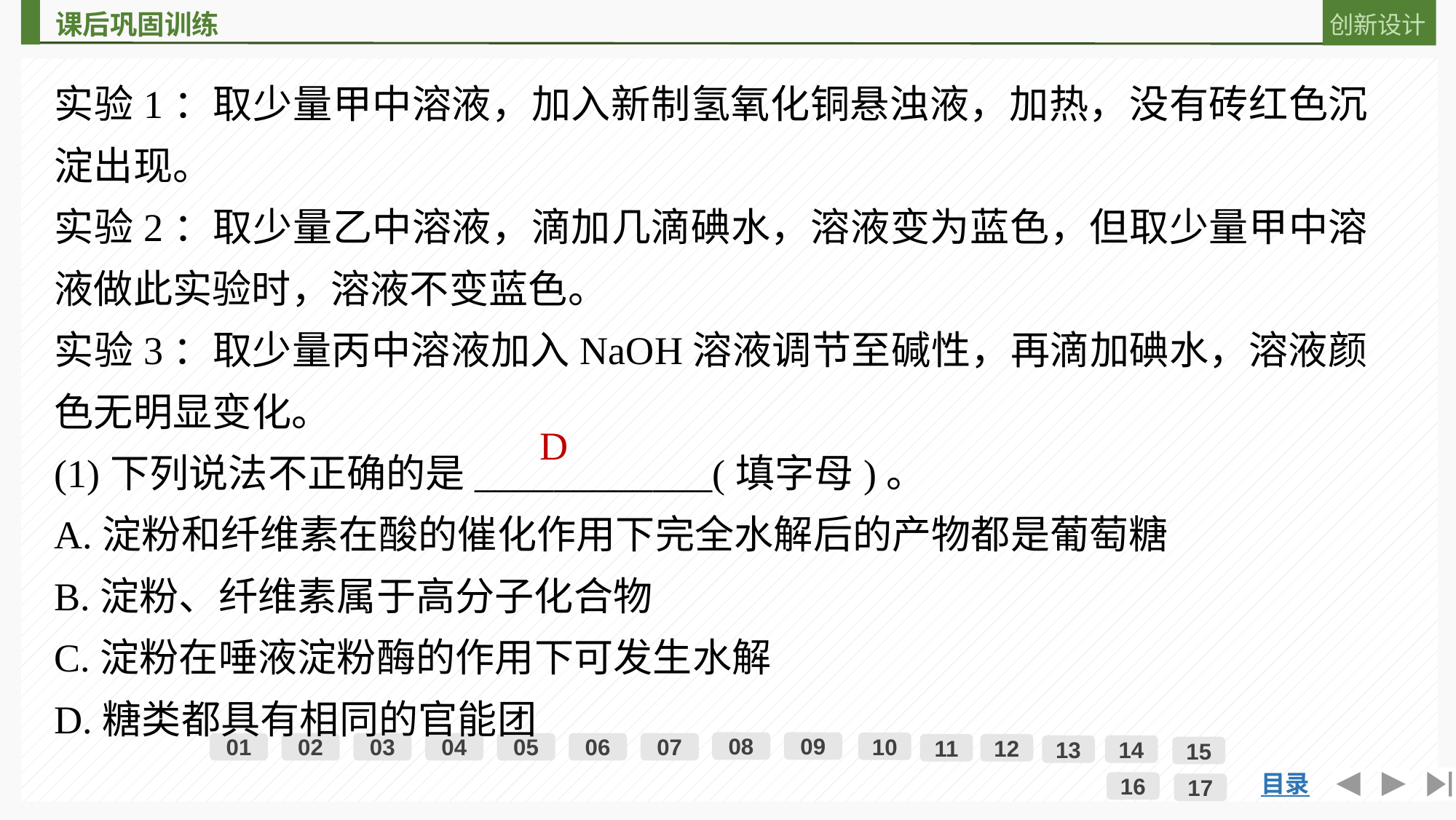

实验1：取少量甲中溶液，加入新制氢氧化铜悬浊液，加热，没有砖红色沉淀出现。
实验2：取少量乙中溶液，滴加几滴碘水，溶液变为蓝色，但取少量甲中溶液做此实验时，溶液不变蓝色。
实验3：取少量丙中溶液加入NaOH溶液调节至碱性，再滴加碘水，溶液颜色无明显变化。
(1)下列说法不正确的是____________(填字母)。
A.淀粉和纤维素在酸的催化作用下完全水解后的产物都是葡萄糖
B.淀粉、纤维素属于高分子化合物
C.淀粉在唾液淀粉酶的作用下可发生水解
D.糖类都具有相同的官能团
D